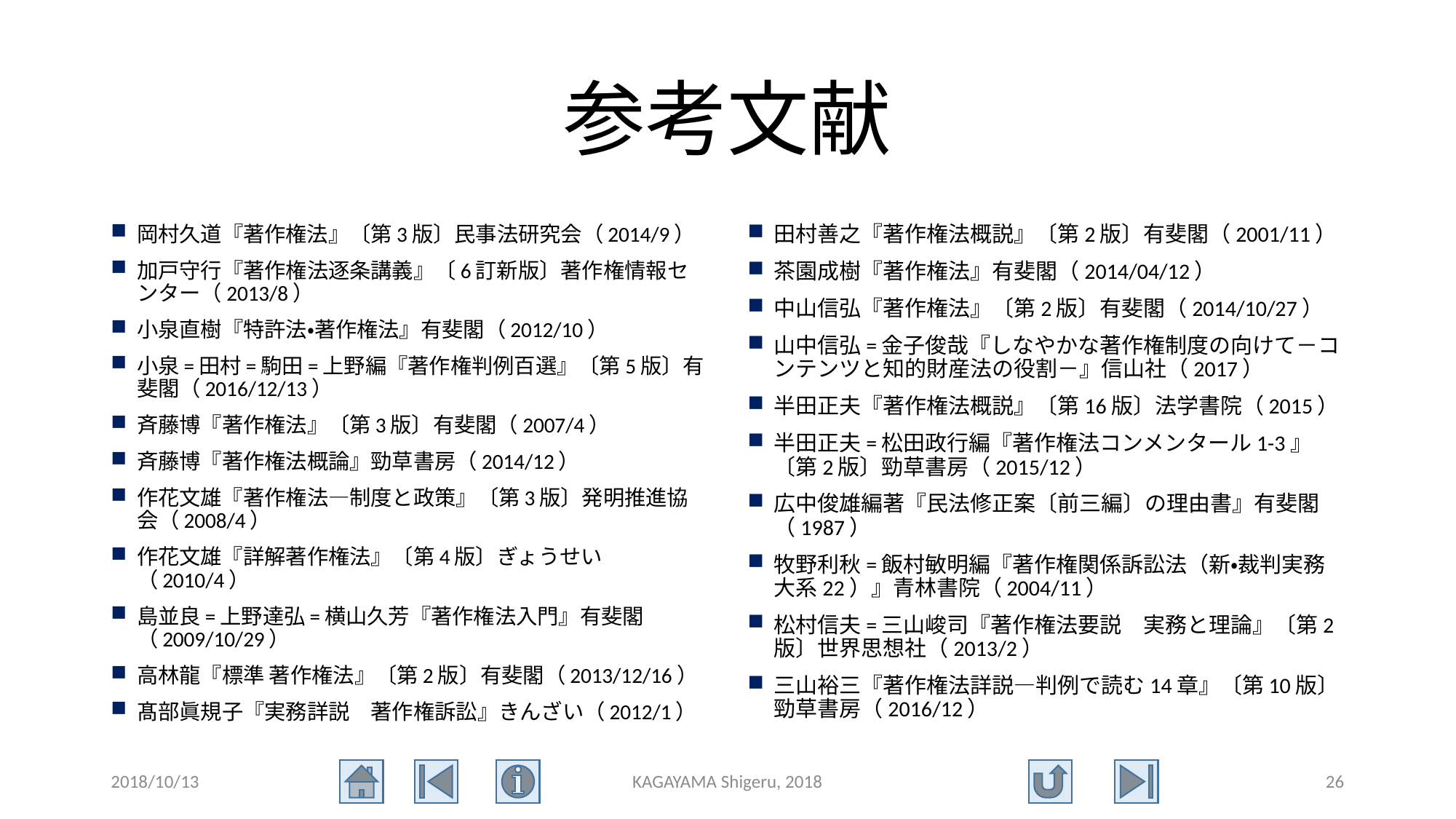

# 参考文献
岡村久道『著作権法』〔第3版〕民事法研究会（2014/9）
加戸守行『著作権法逐条講義』〔6訂新版〕著作権情報センター（2013/8）
小泉直樹『特許法・著作権法』有斐閣（2012/10）
小泉=田村=駒田=上野編『著作権判例百選』〔第5版〕有斐閣（2016/12/13）
斉藤博『著作権法』〔第3版〕有斐閣（2007/4）
斉藤博『著作権法概論』勁草書房（2014/12）
作花文雄『著作権法―制度と政策』〔第3版〕発明推進協会（2008/4）
作花文雄『詳解著作権法』〔第4版〕ぎょうせい（2010/4）
島並良=上野達弘=横山久芳『著作権法入門』有斐閣（2009/10/29）
高林龍『標準 著作権法』〔第2版〕有斐閣（2013/12/16）
髙部眞規子『実務詳説　著作権訴訟』きんざい（2012/1）

田村善之『著作権法概説』〔第2版〕有斐閣（2001/11）
茶園成樹『著作権法』有斐閣（2014/04/12）
中山信弘『著作権法』〔第2版〕有斐閣（2014/10/27）
山中信弘=金子俊哉『しなやかな著作権制度の向けて－コンテンツと知的財産法の役割－』信山社（2017）
半田正夫『著作権法概説』〔第16版〕法学書院（2015）
半田正夫=松田政行編『著作権法コンメンタール1-3』〔第2版〕勁草書房（2015/12）
広中俊雄編著『民法修正案〔前三編〕の理由書』有斐閣（1987）
牧野利秋=飯村敏明編『著作権関係訴訟法（新・裁判実務大系22）』青林書院（2004/11）
松村信夫=三山峻司『著作権法要説　実務と理論』〔第2版〕世界思想社（2013/2）
三山裕三『著作権法詳説―判例で読む14章』〔第10版〕勁草書房（2016/12）
2018/10/13
KAGAYAMA Shigeru, 2018
26
利用者のための
著作権法講義
2018年10月13日
吉備国際大学教授
名古屋大学・明治学院大学名誉教授
加賀山　茂

ご清聴ありがとうございました。